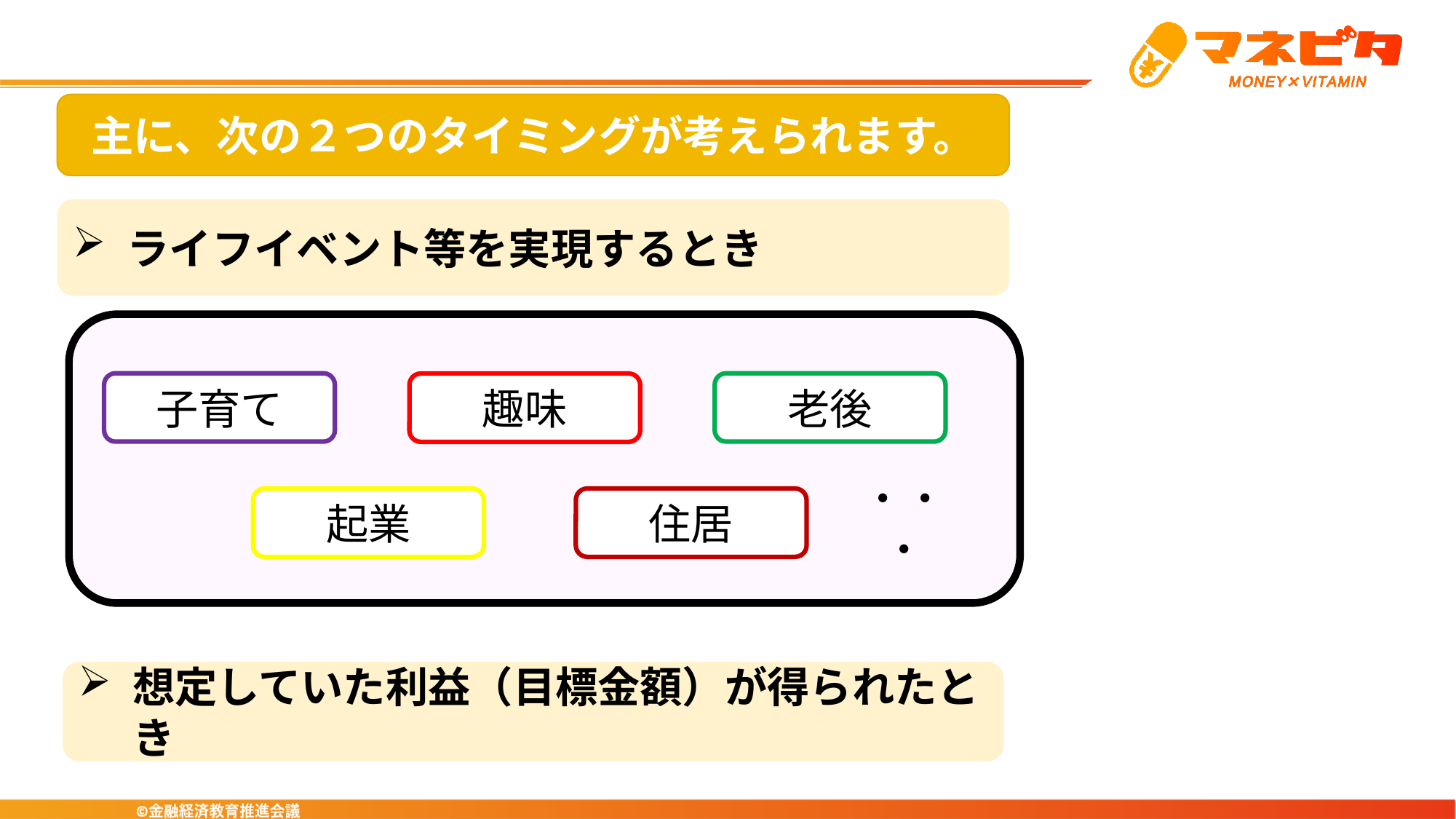

主に、次の２つのタイミングが考えられます。
ライフイベント等を実現するとき

子育て
老後
趣味
起業
住居
・・・
想定していた利益（目標金額）が得られたとき